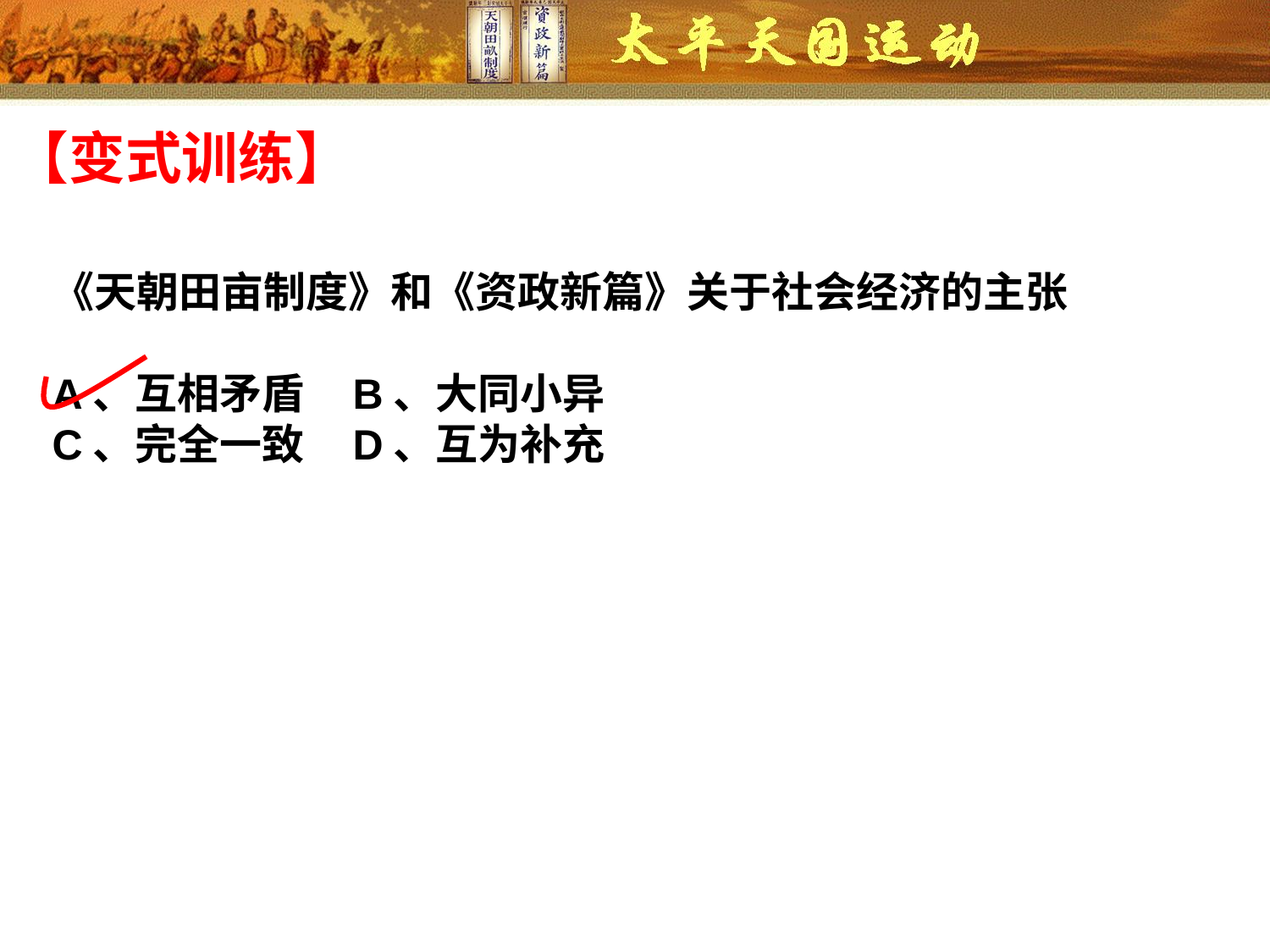

【变式训练】
《天朝田亩制度》和《资政新篇》关于社会经济的主张

A、互相矛盾    B、大同小异
C、完全一致    D、互为补充